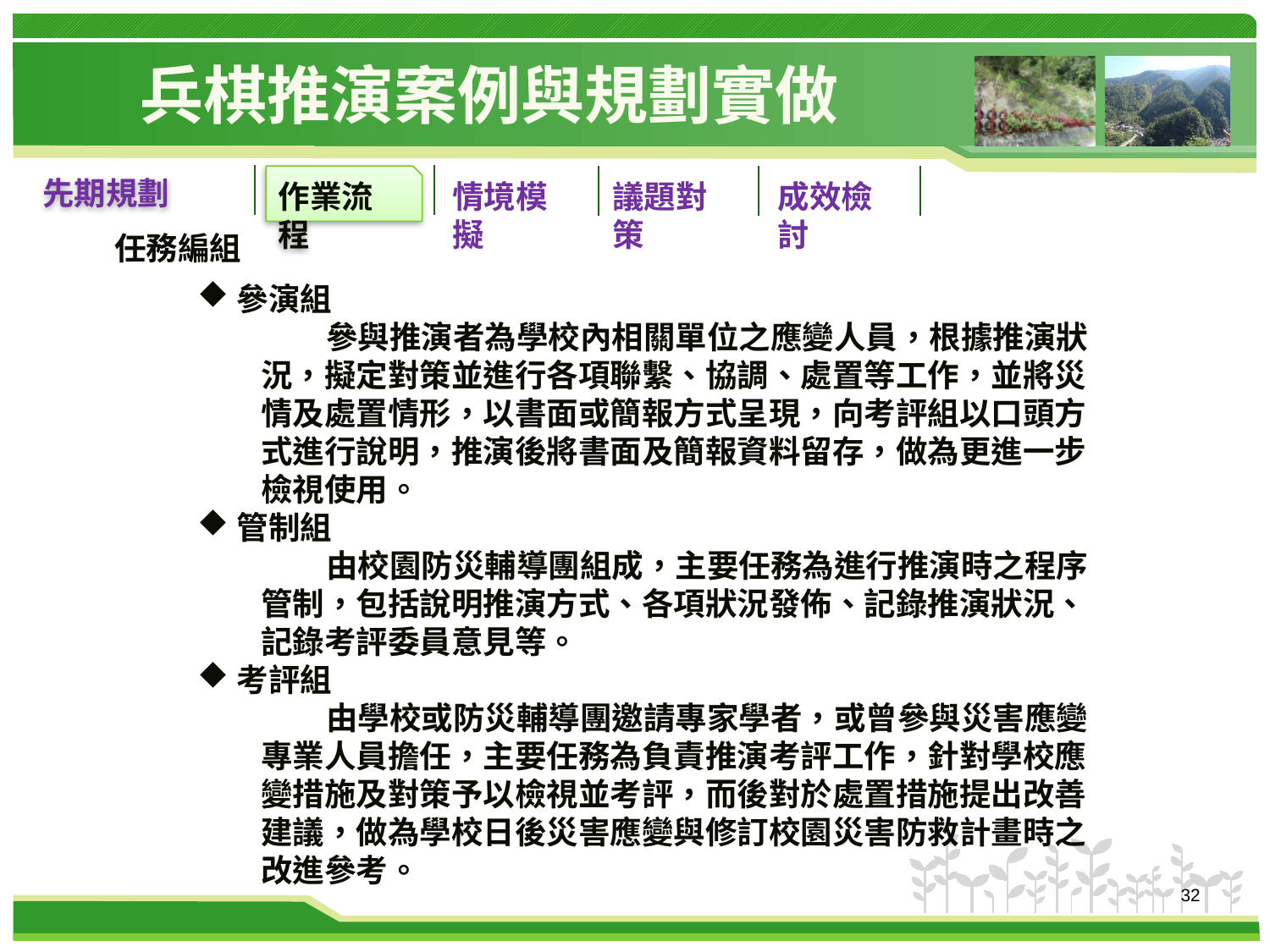

# 兵棋推演案例與規劃實做
先期規劃
作業流程
情境模擬
議題對策
成效檢討
任務編組
參演組
        參與推演者為學校內相關單位之應變人員，根據推演狀況，擬定對策並進行各項聯繫、協調、處置等工作，並將災情及處置情形，以書面或簡報方式呈現，向考評組以口頭方式進行說明，推演後將書面及簡報資料留存，做為更進一步檢視使用。
管制組
        由校園防災輔導團組成，主要任務為進行推演時之程序管制，包括說明推演方式、各項狀況發佈、記錄推演狀況、記錄考評委員意見等。
考評組
        由學校或防災輔導團邀請專家學者，或曾參與災害應變專業人員擔任，主要任務為負責推演考評工作，針對學校應變措施及對策予以檢視並考評，而後對於處置措施提出改善建議，做為學校日後災害應變與修訂校園災害防救計畫時之改進參考。
32